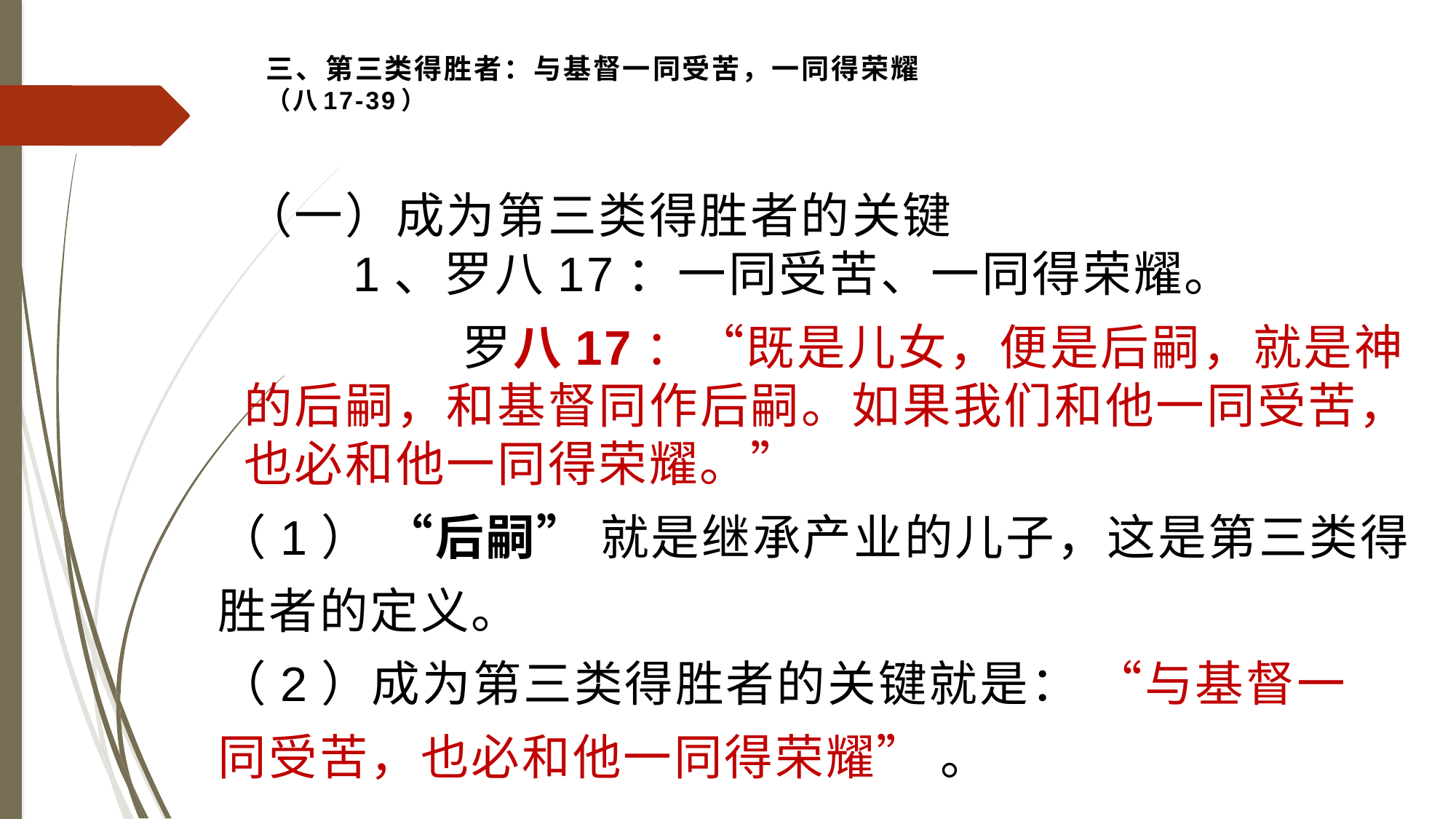

# 三、第三类得胜者：与基督一同受苦，一同得荣耀 （八17-39）
（一）成为第三类得胜者的关键
　 	1、罗八17：一同受苦、一同得荣耀。
		罗八17：“既是儿女，便是后嗣，就是神的后嗣，和基督同作后嗣。如果我们和他一同受苦，也必和他一同得荣耀。”
（1） “后嗣” 就是继承产业的儿子，这是第三类得
胜者的定义。
（2）成为第三类得胜者的关键就是： “与基督一
同受苦，也必和他一同得荣耀” 。